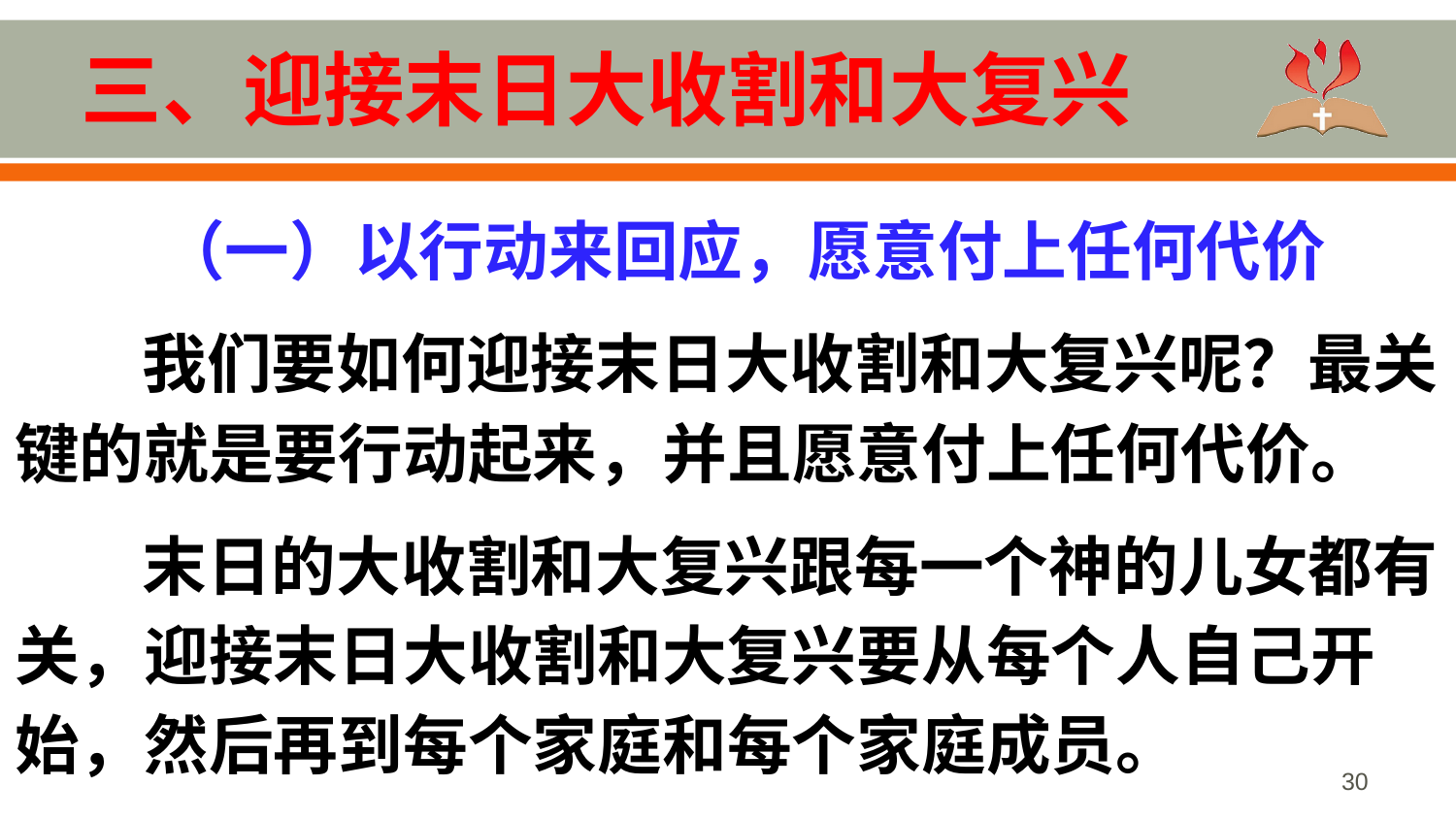

# 三、迎接末日大收割和大复兴
	（一）以行动来回应，愿意付上任何代价
我们要如何迎接末日大收割和大复兴呢？最关键的就是要行动起来，并且愿意付上任何代价。
末日的大收割和大复兴跟每一个神的儿女都有关，迎接末日大收割和大复兴要从每个人自己开始，然后再到每个家庭和每个家庭成员。

30